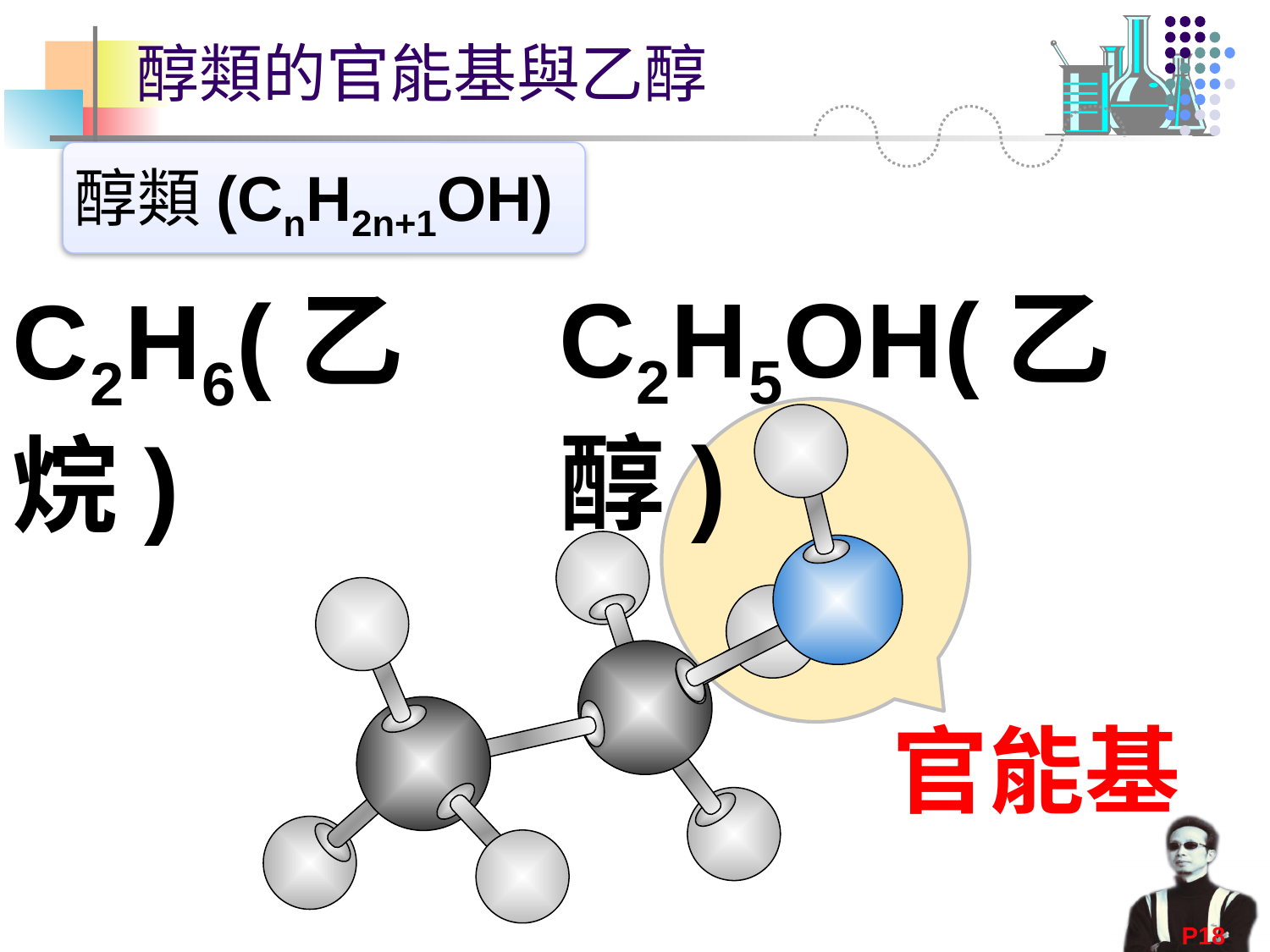

# 醇類的官能基與乙醇

醇類(CnH2n+1OH)
C2H5OH(乙醇)
C2H6(乙烷)

官能基

P18